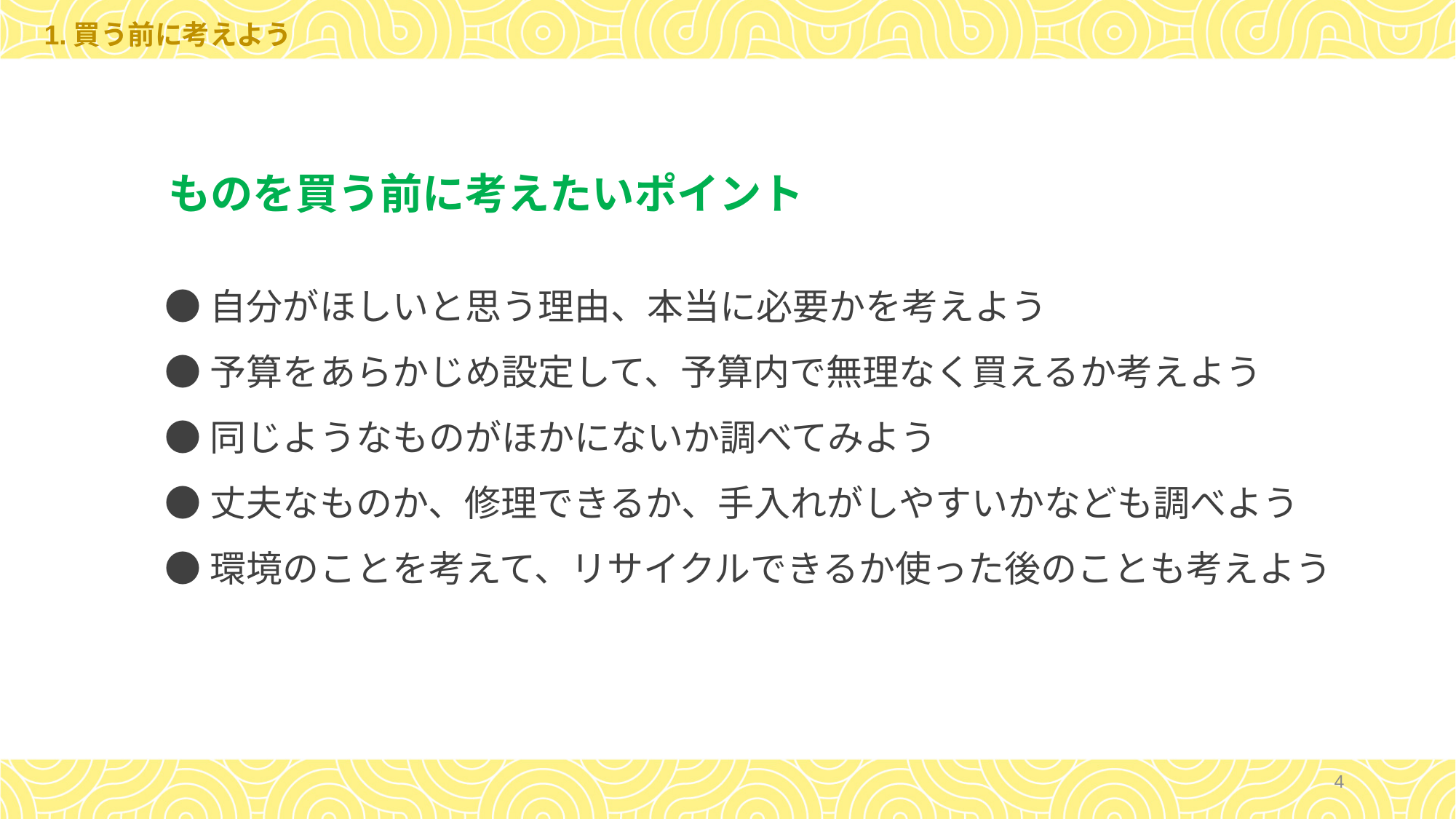

1.買う前に考えよう
ものを買う前に考えたいポイント
●自分がほしいと思う理由、本当に必要かを考えよう
●予算をあらかじめ設定して、予算内で無理なく買えるか考えよう
●同じようなものがほかにないか調べてみよう
●丈夫なものか、修理できるか、手入れがしやすいかなども調べよう
●環境のことを考えて、リサイクルできるか使った後のことも考えよう
4